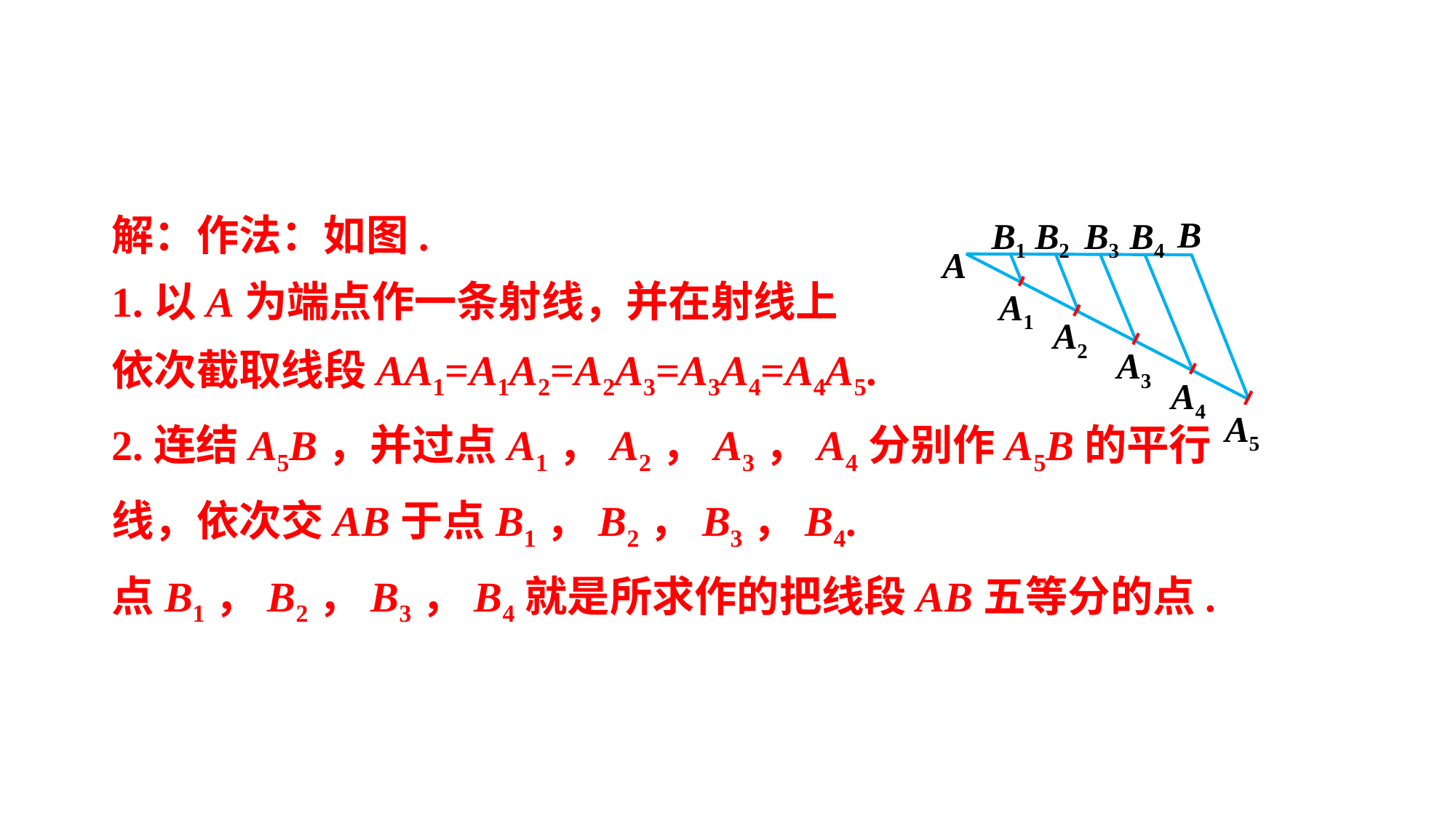

A5

A4

A3

A2
解：作法：如图.
1.以A为端点作一条射线，并在射线上
依次截取线段AA1=A1A2=A2A3=A3A4=A4A5.
2.连结A5B，并过点A1，A2，A3，A4分别作A5B的平行
线，依次交AB于点B1，B2，B3，B4.
点B1，B2，B3，B4就是所求作的把线段AB五等分的点.

A1
B1
B2
B3
B4
B
A